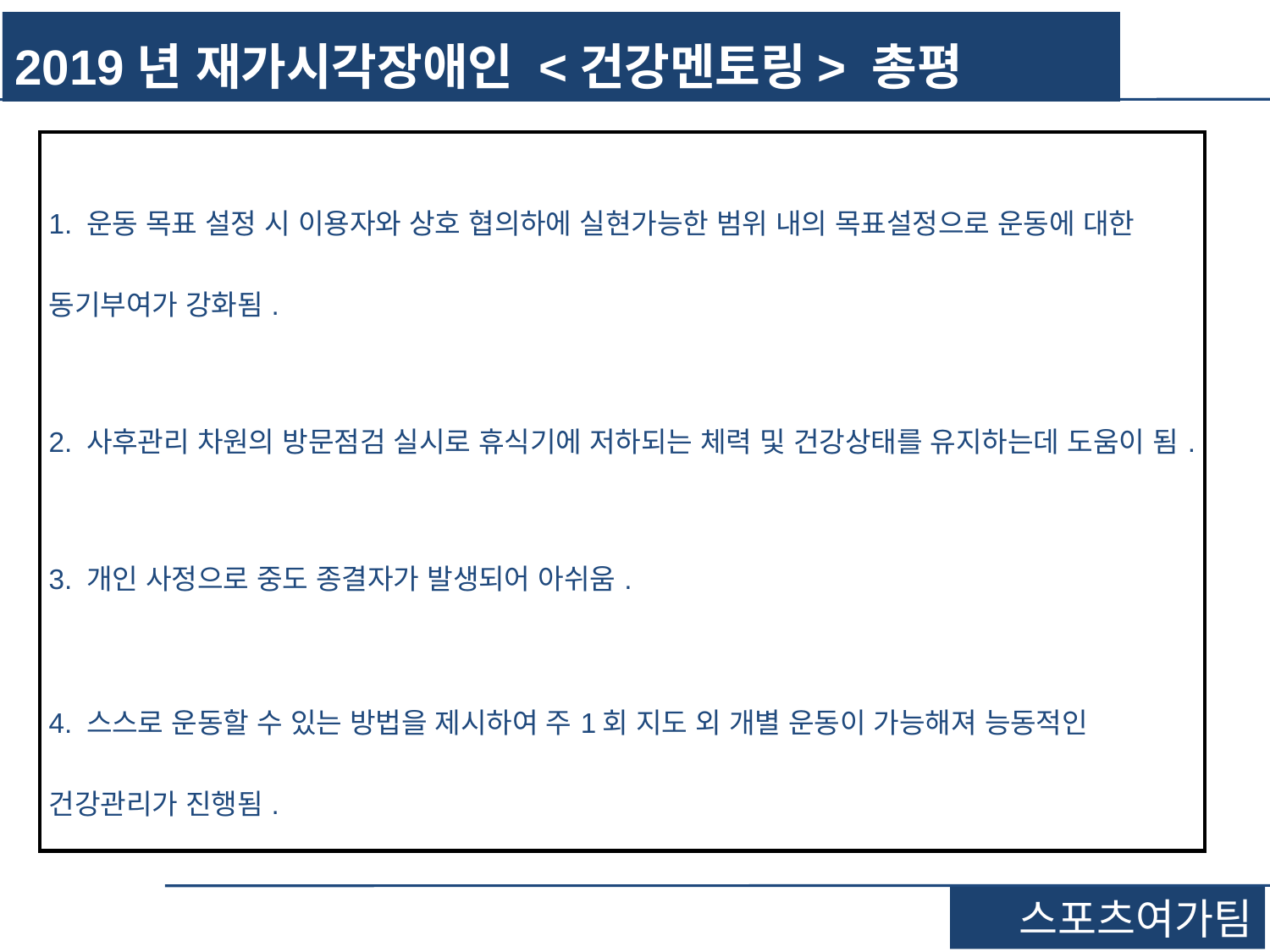

2019년 재가시각장애인 <건강멘토링> 총평
| 1. 운동 목표 설정 시 이용자와 상호 협의하에 실현가능한 범위 내의 목표설정으로 운동에 대한 동기부여가 강화됨. 2. 사후관리 차원의 방문점검 실시로 휴식기에 저하되는 체력 및 건강상태를 유지하는데 도움이 됨. 3. 개인 사정으로 중도 종결자가 발생되어 아쉬움. 4. 스스로 운동할 수 있는 방법을 제시하여 주1회 지도 외 개별 운동이 가능해져 능동적인 건강관리가 진행됨. |
| --- |
스포츠여가팀